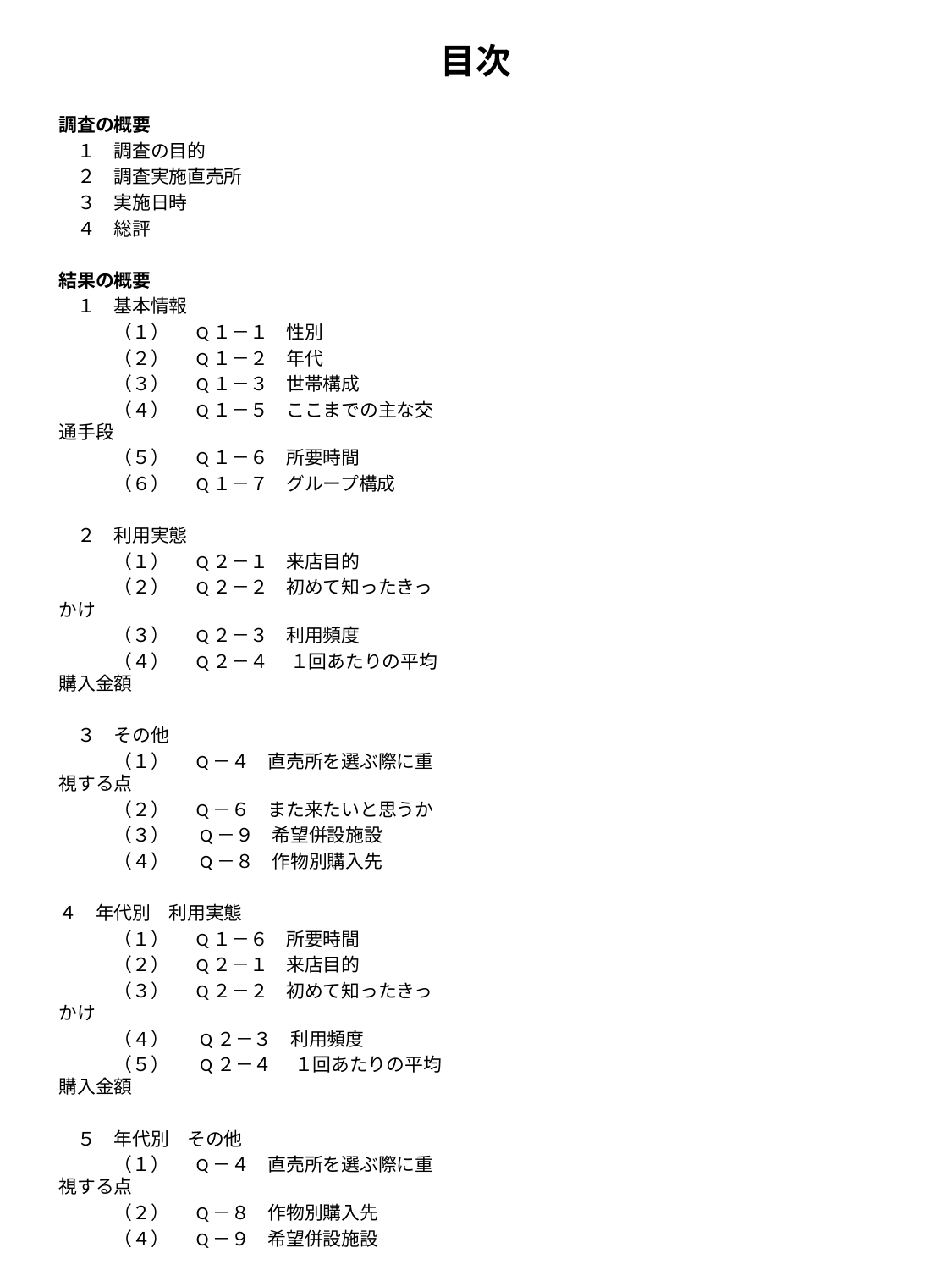

# 目次
調査の概要
　１　調査の目的
　２　調査実施直売所
　３　実施日時
　４　総評

結果の概要
　１　基本情報
　　　（１） 　Q１－１　性別
　　　（２） 　Q１－２　年代
　　　（３） 　Q１－３　世帯構成
　　　（４） 　Q１－５　ここまでの主な交通手段
　　　（５） 　Q１－６　所要時間
　　　（６） 　Q１－７　グループ構成

　２　利用実態
　　　（１） 　Q２－１　来店目的
　　　（２）　 Q２－２　初めて知ったきっかけ
　　　（３）　 Q２－３　利用頻度
　　　（４）　 Q２－４　 １回あたりの平均購入金額

　３　その他
　　　（１） 　Q－４　直売所を選ぶ際に重視する点
　　　（２） 　Q－６　また来たいと思うか
　　　（３）　  Q－９　希望併設施設
　　　（４）　  Q－８　作物別購入先

４　年代別　利用実態
　　　（１） 　Q１－６　所要時間
　　　（２） 　Q２－１　来店目的
　　　（３） 　Q２－２　初めて知ったきっかけ
　　　（４） 　 Q２－３　利用頻度
　　　（５） 　 Q２－４　 １回あたりの平均購入金額

　５　年代別　その他
　　　（１） 　Q－４　直売所を選ぶ際に重視する点
　　　（２） 　Q－８　作物別購入先
　　　（４） 　Q－９　希望併設施設

　６　大阪府産農産物認知度